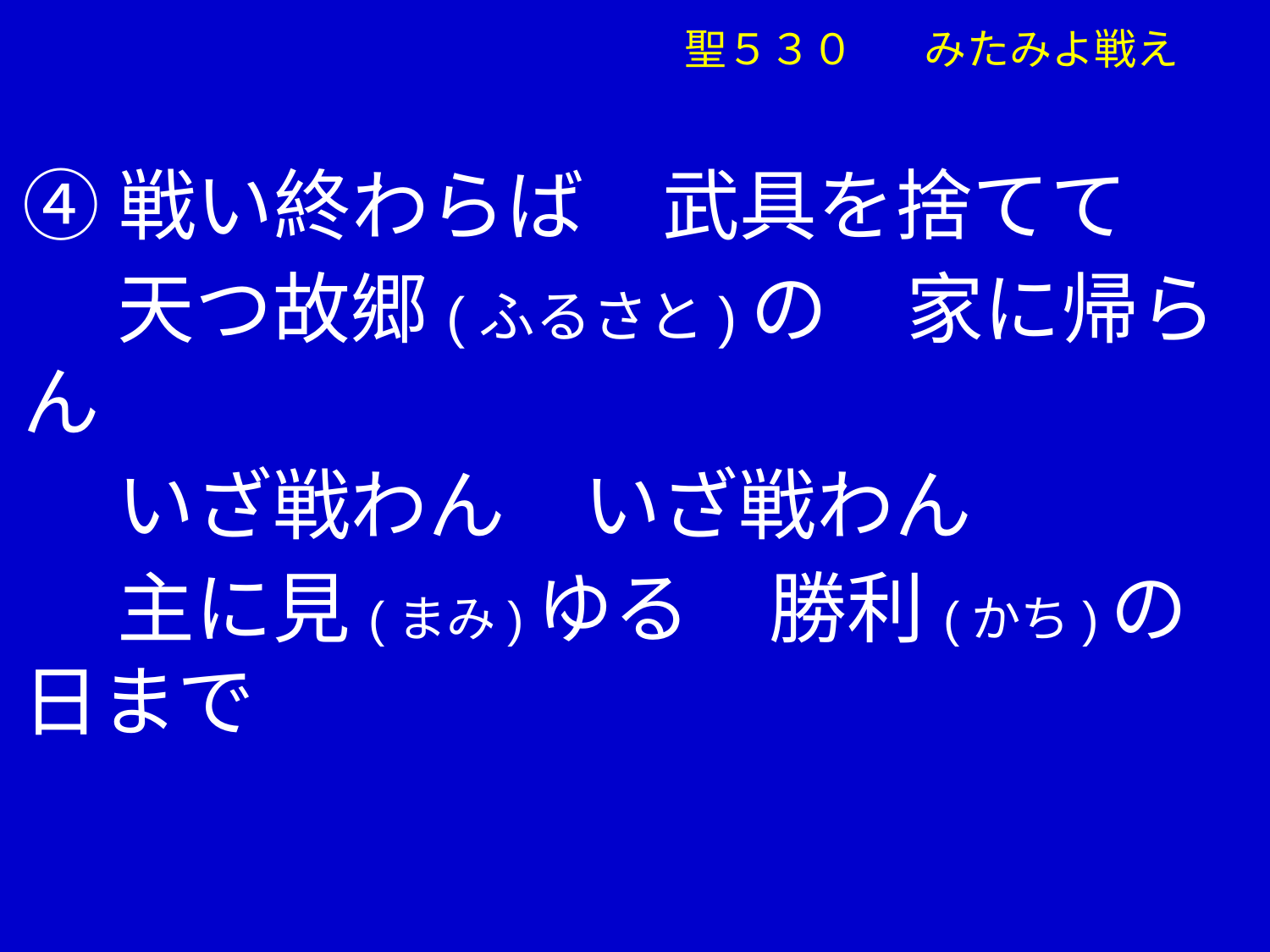

聖５３０   　みたみよ戦え
④戦い終わらば　武具を捨てて
　 天つ故郷(ふるさと)の　家に帰らん
　 いざ戦わん　いざ戦わん
　 主に見(まみ)ゆる　勝利(かち)の日まで